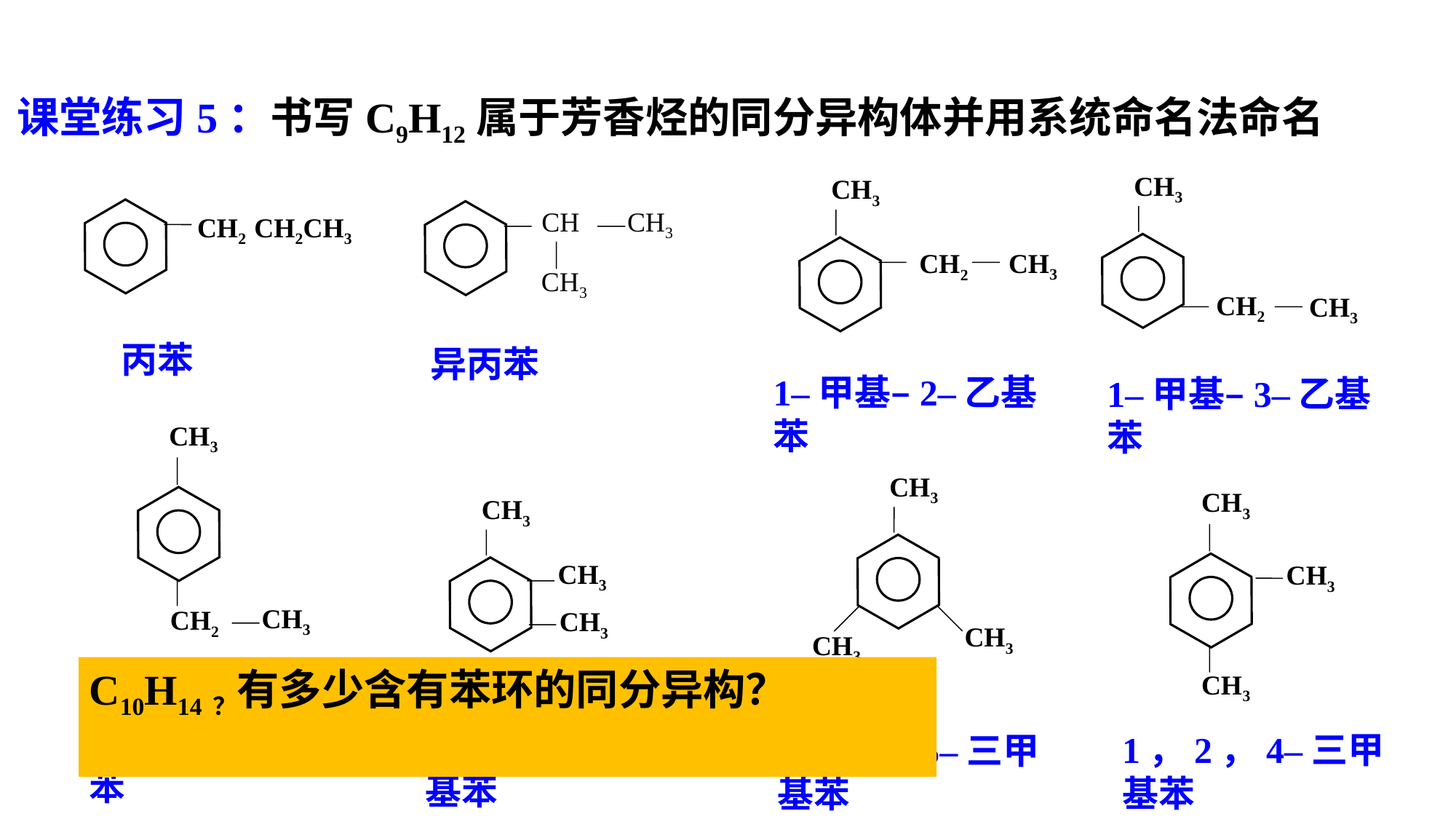

课堂练习5：书写C9H12属于芳香烃的同分异构体并用系统命名法命名
CH3

CH2
CH3

CH3

CH3
CH2

CH

CH3

CH3
CH2  CH2CH3

丙苯
异丙苯
1–甲基–2–乙基苯
1–甲基–3–乙基苯
CH3

CH3
CH2

CH3

CH3

CH3

CH3

CH3

CH3

CH3

CH3

CH3

C10H14？有多少含有苯环的同分异构？

1–甲基–4–乙基苯
1，2，3–三甲基苯
1，2，4–三甲基苯
1，3，5–三甲基苯